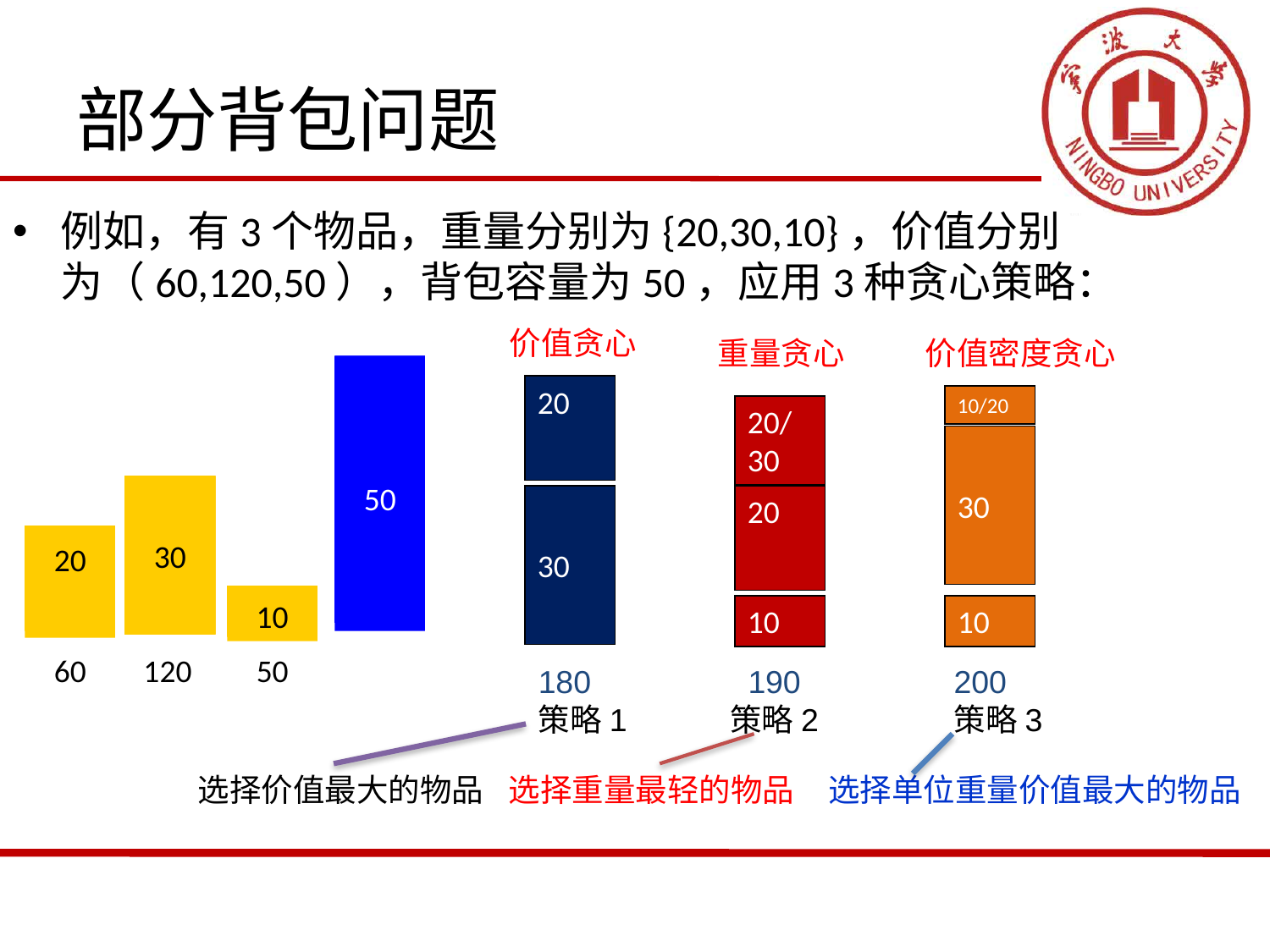

# 部分背包问题
例如，有3个物品，重量分别为{20,30,10}，价值分别为（60,120,50），背包容量为50，应用3种贪心策略：
价值贪心
重量贪心
价值密度贪心

50

50

50

50

50

50

50

50

50

50

50

50

50

50

20

10/20
20/
30

30

30

30

30

30

30

30

30

30

30

30

30

30

30

30

30

30

30

20

20

20

20

20

20

20

20

20

20

20

20

20

20

20

20

20

20

10
10
10
10
10
10
10
10
10
10
10
10
10
10
10
10
10
   60        120         50
180
策略1
190
策略2
200
策略3
选择价值最大的物品
选择重量最轻的物品
选择单位重量价值最大的物品